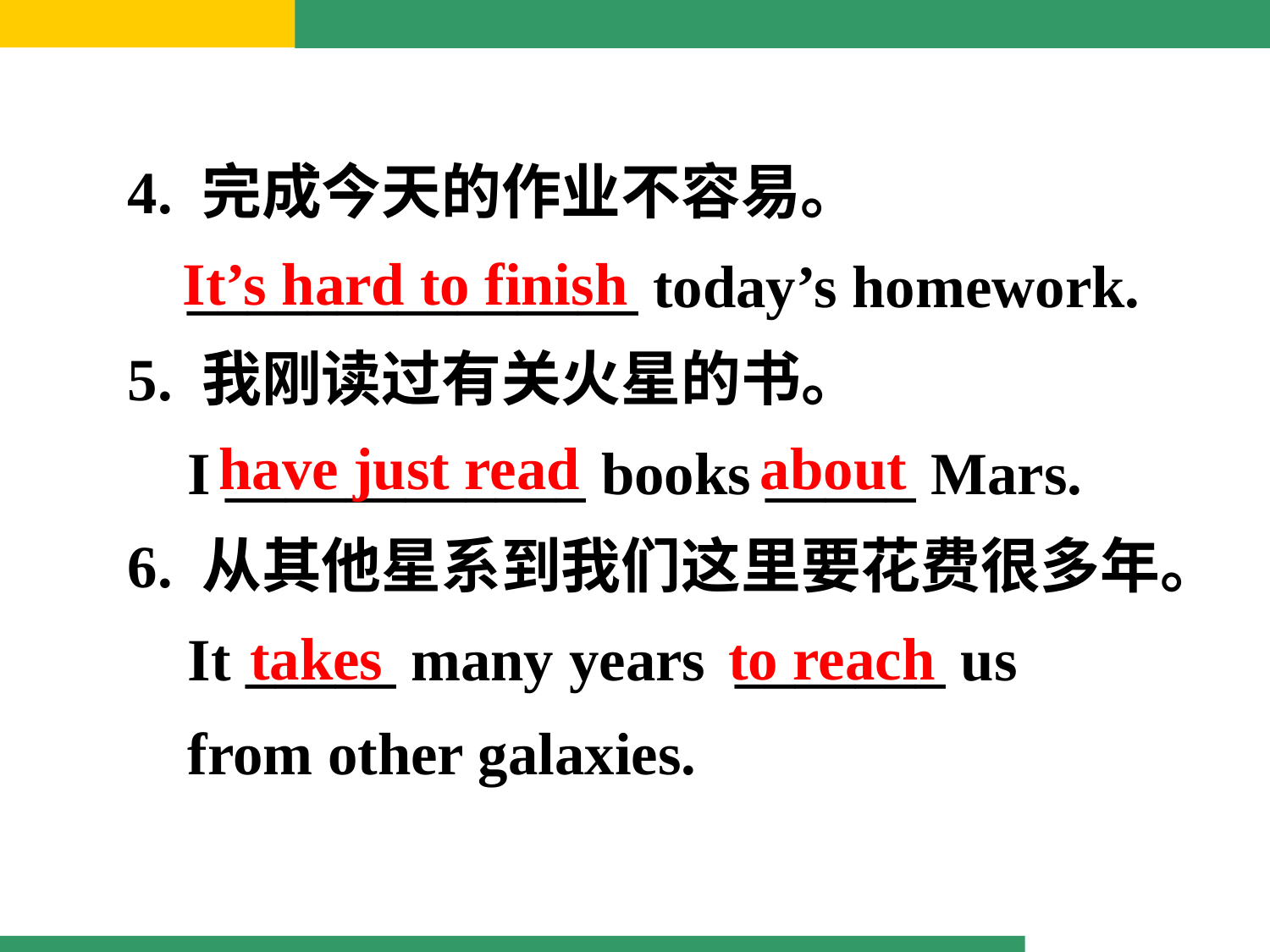

4. 完成今天的作业不容易。
    _______________ today’s homework.
5. 我刚读过有关火星的书。
    I ____________ books _____ Mars.
6. 从其他星系到我们这里要花费很多年。
    It _____ many years  _______ us
    from other galaxies.
It’s hard to finish
 have just read            about
 takes                       to reach